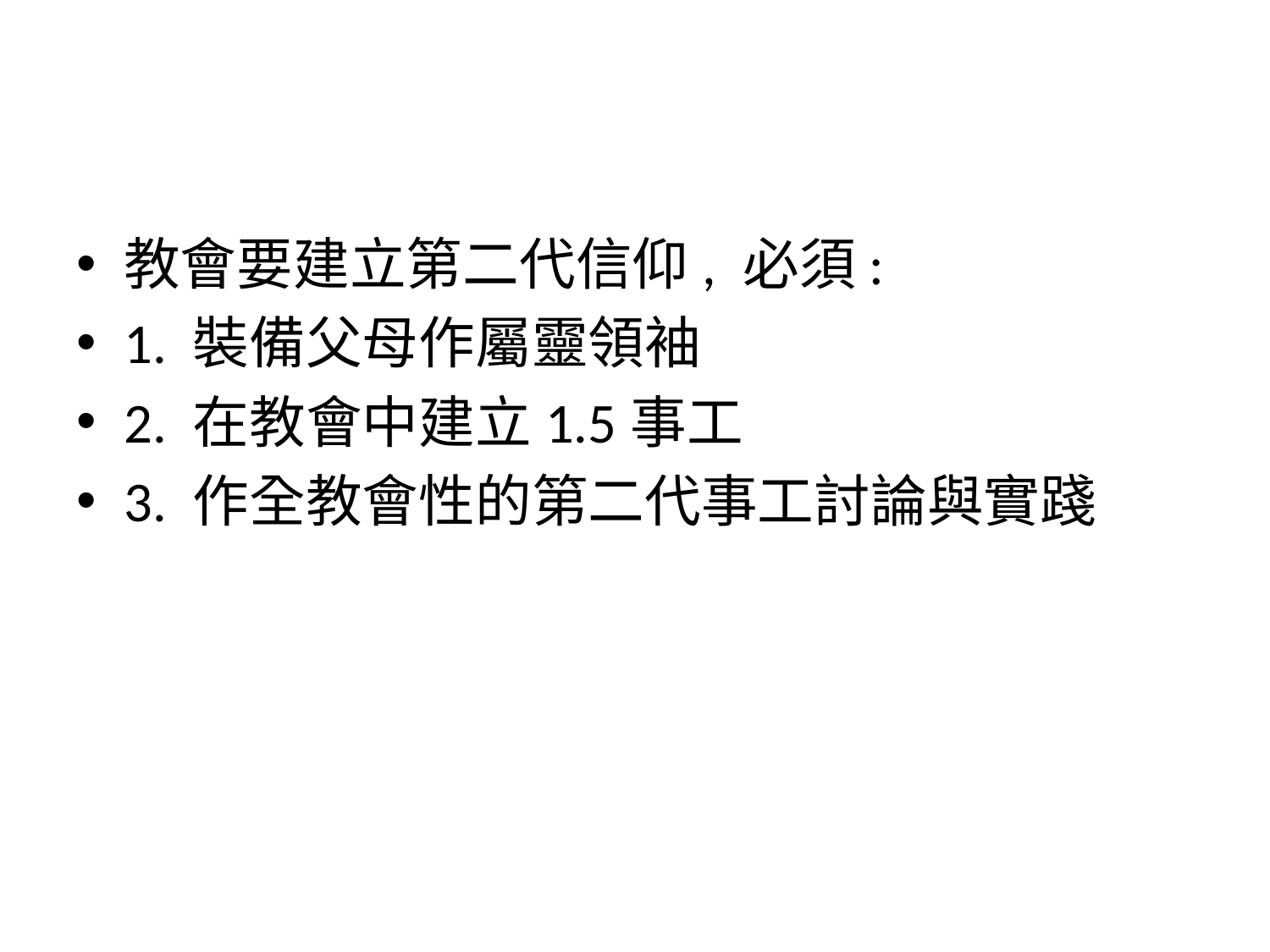

#
教會要建立第二代信仰, 必須:
1. 裝備父母作屬靈領袖
2. 在教會中建立1.5事工
3. 作全教會性的第二代事工討論與實踐